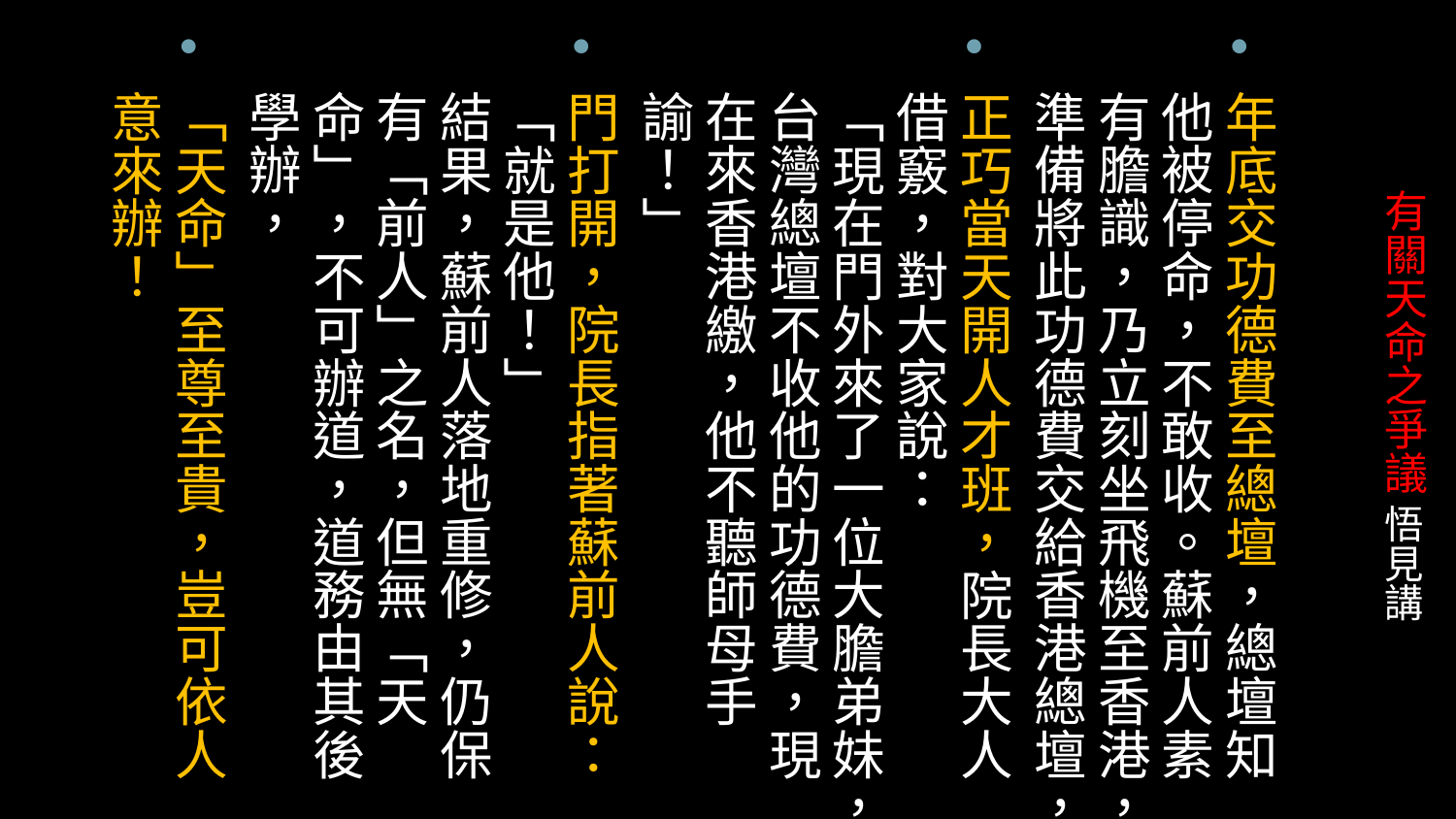

年底交功德費至總壇，總壇知他被停命，不敢收。蘇前人素有膽識，乃立刻坐飛機至香港，準備將此功德費交給香港總壇，
正巧當天開人才班，院長大人借竅，對大家說：
「現在門外來了一位大膽弟妹，台灣總壇不收他的功德費，現在來香港繳，他不聽師母手諭！」
門打開，院長指著蘇前人說：「就是他！」
結果，蘇前人落地重修，仍保有「前人」之名，但無「天命」，不可辦道，道務由其後學辦，
「天命」至尊至貴，豈可依人意來辦！
# 有關天命之爭議 悟見講